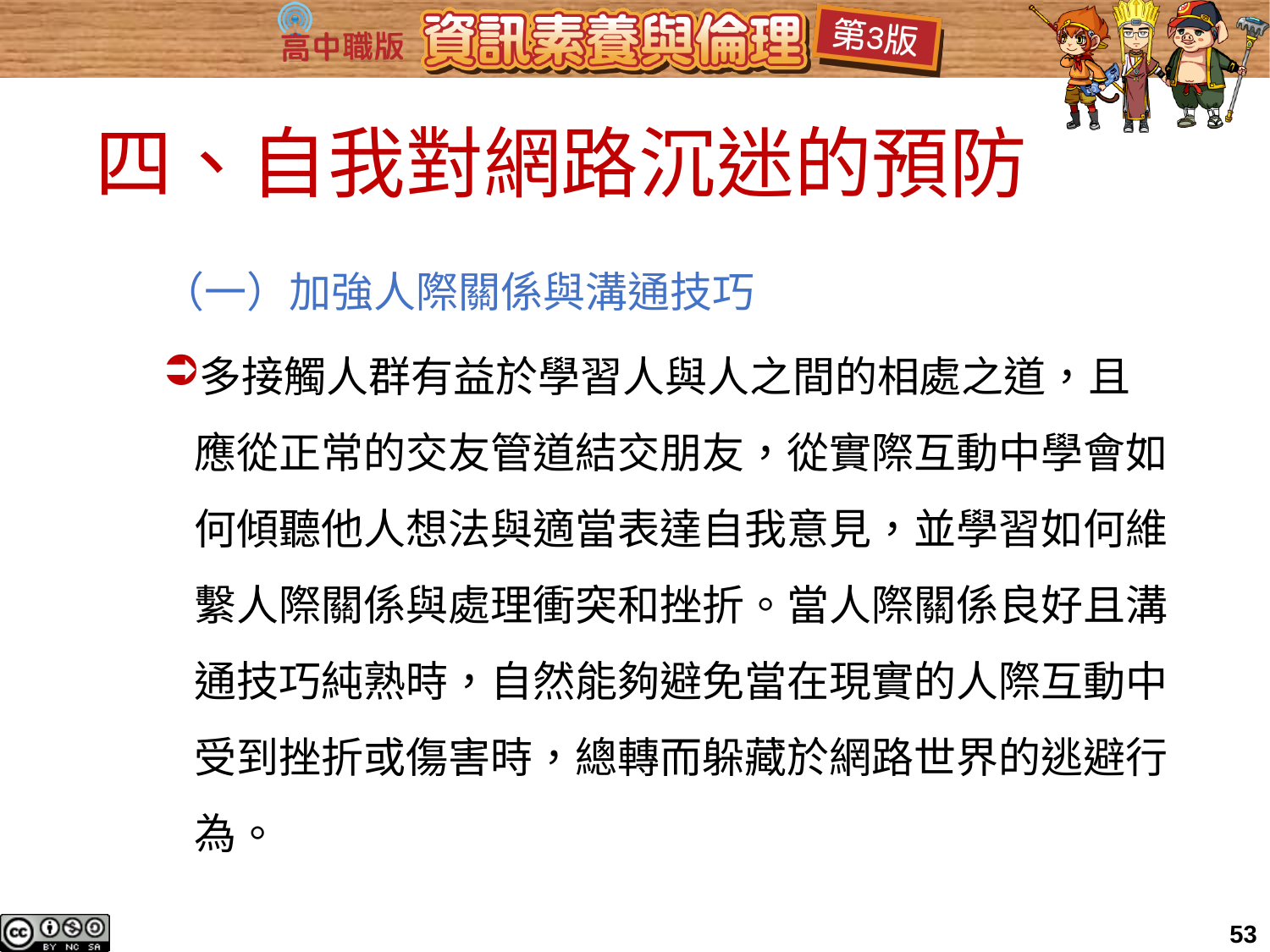

# 四、自我對網路沉迷的預防
（一）加強人際關係與溝通技巧
多接觸人群有益於學習人與人之間的相處之道，且應從正常的交友管道結交朋友，從實際互動中學會如何傾聽他人想法與適當表達自我意見，並學習如何維繫人際關係與處理衝突和挫折。當人際關係良好且溝通技巧純熟時，自然能夠避免當在現實的人際互動中受到挫折或傷害時，總轉而躲藏於網路世界的逃避行為。
53